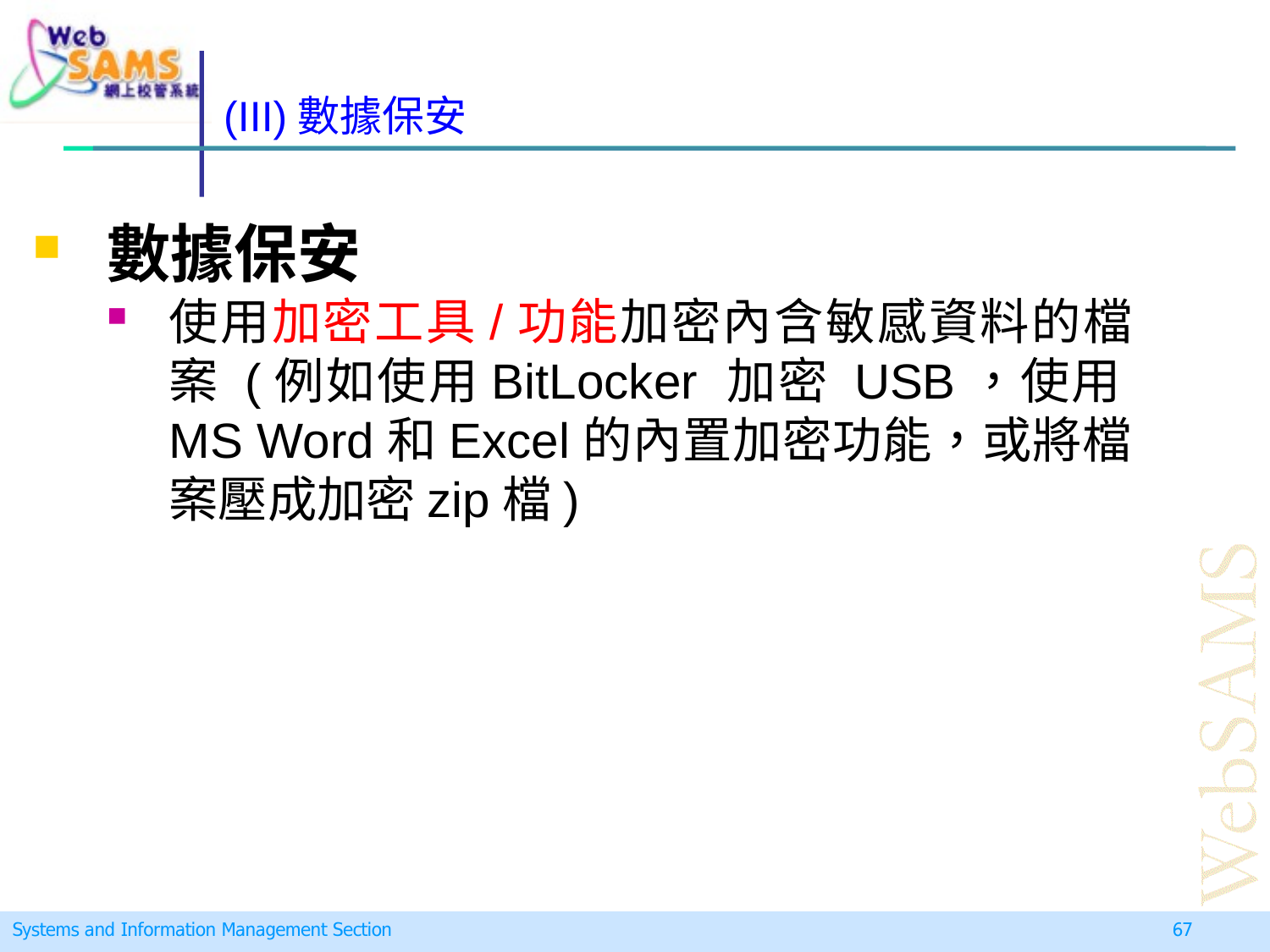

# (III)數據保安
數據保安
使用加密工具/功能加密內含敏感資料的檔案 (例如使用BitLocker 加密 USB，使用MS Word和Excel的內置加密功能，或將檔案壓成加密zip檔)